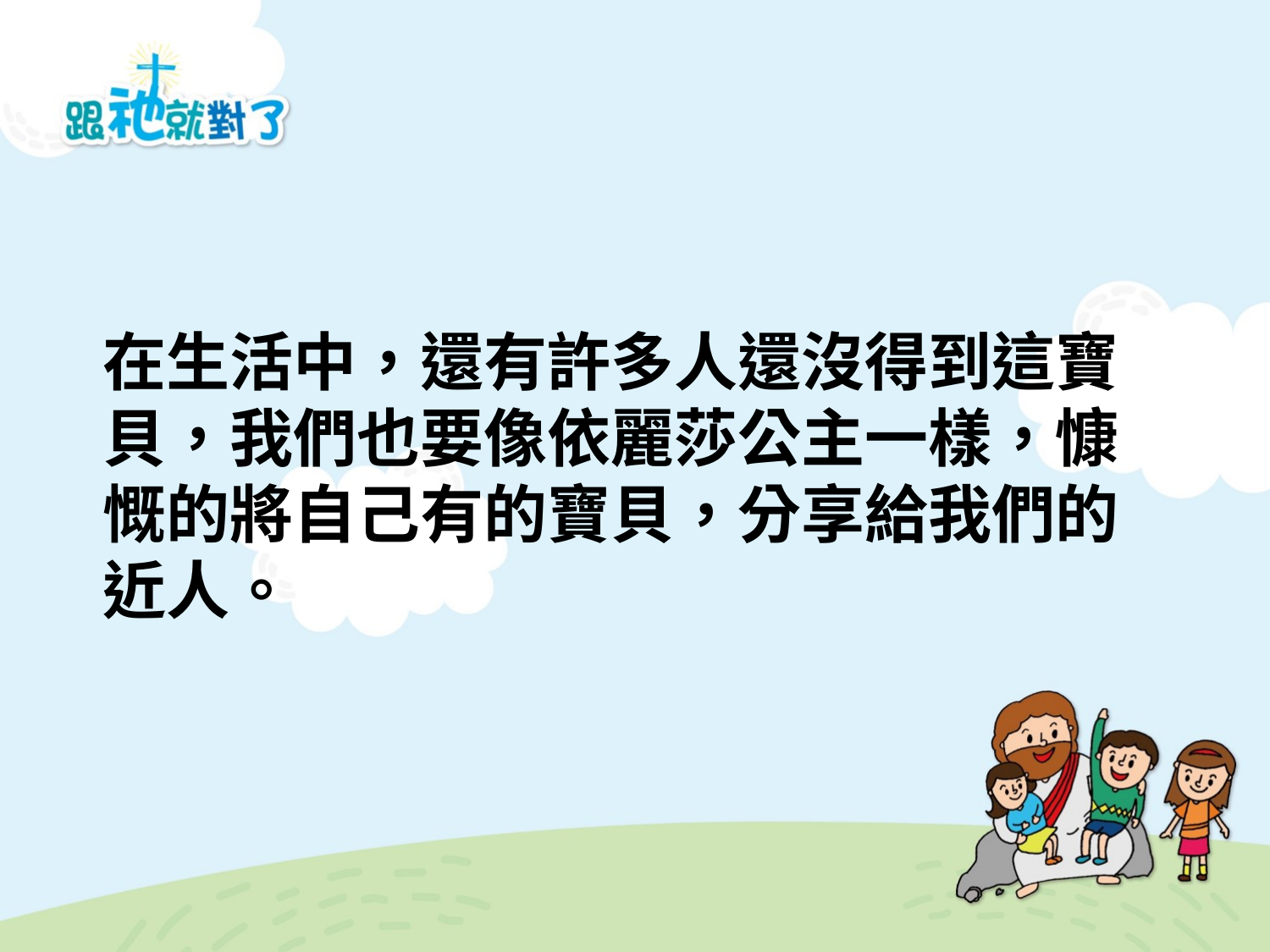

在生活中，還有許多人還沒得到這寶貝，我們也要像依麗莎公主一樣，慷慨的將自己有的寶貝，分享給我們的近人。